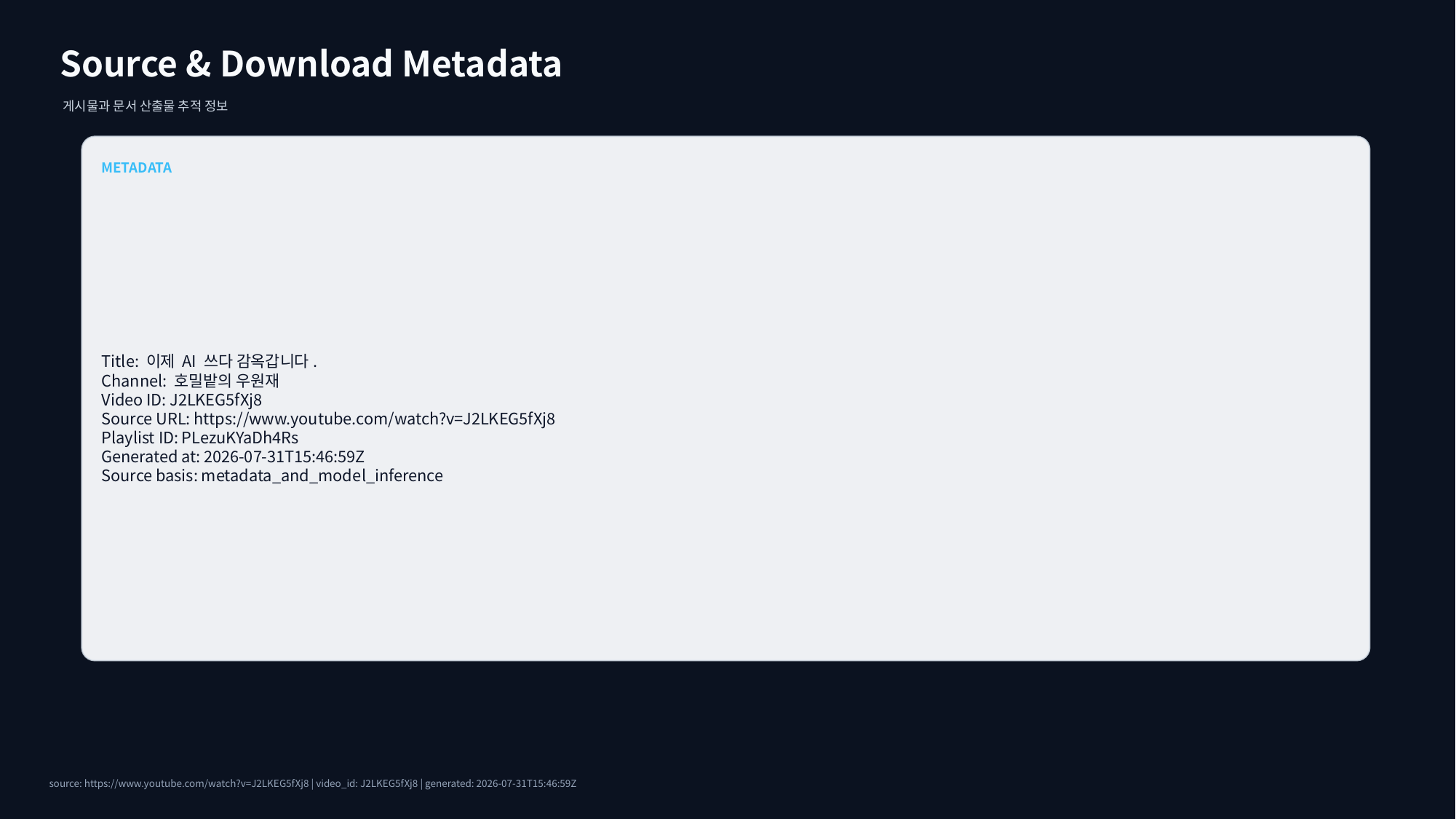

Source & Download Metadata
게시물과 문서 산출물 추적 정보

METADATA
Title: 이제 AI 쓰다 감옥갑니다.
Channel: 호밀밭의 우원재
Video ID: J2LKEG5fXj8
Source URL: https://www.youtube.com/watch?v=J2LKEG5fXj8
Playlist ID: PLezuKYaDh4Rs
Generated at: 2026-07-31T15:46:59Z
Source basis: metadata_and_model_inference
source: https://www.youtube.com/watch?v=J2LKEG5fXj8 | video_id: J2LKEG5fXj8 | generated: 2026-07-31T15:46:59Z